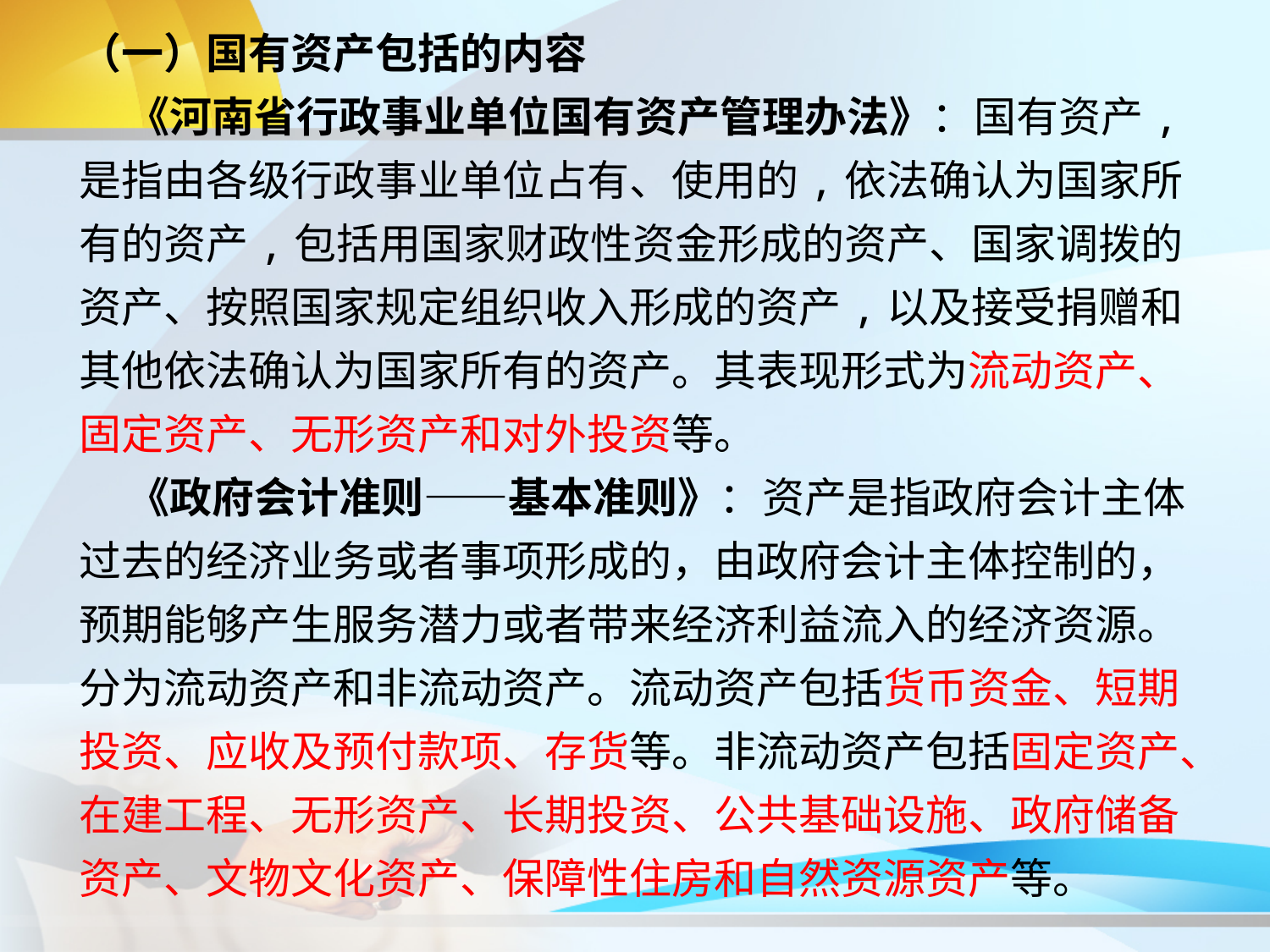

（一）国有资产包括的内容
    《河南省行政事业单位国有资产管理办法》：国有资产,是指由各级行政事业单位占有、使用的,依法确认为国家所有的资产,包括用国家财政性资金形成的资产、国家调拨的资产、按照国家规定组织收入形成的资产,以及接受捐赠和其他依法确认为国家所有的资产。其表现形式为流动资产、固定资产、无形资产和对外投资等。
    《政府会计准则——基本准则》：资产是指政府会计主体过去的经济业务或者事项形成的，由政府会计主体控制的，预期能够产生服务潜力或者带来经济利益流入的经济资源。分为流动资产和非流动资产。流动资产包括货币资金、短期投资、应收及预付款项、存货等。非流动资产包括固定资产、在建工程、无形资产、长期投资、公共基础设施、政府储备资产、文物文化资产、保障性住房和自然资源资产等。